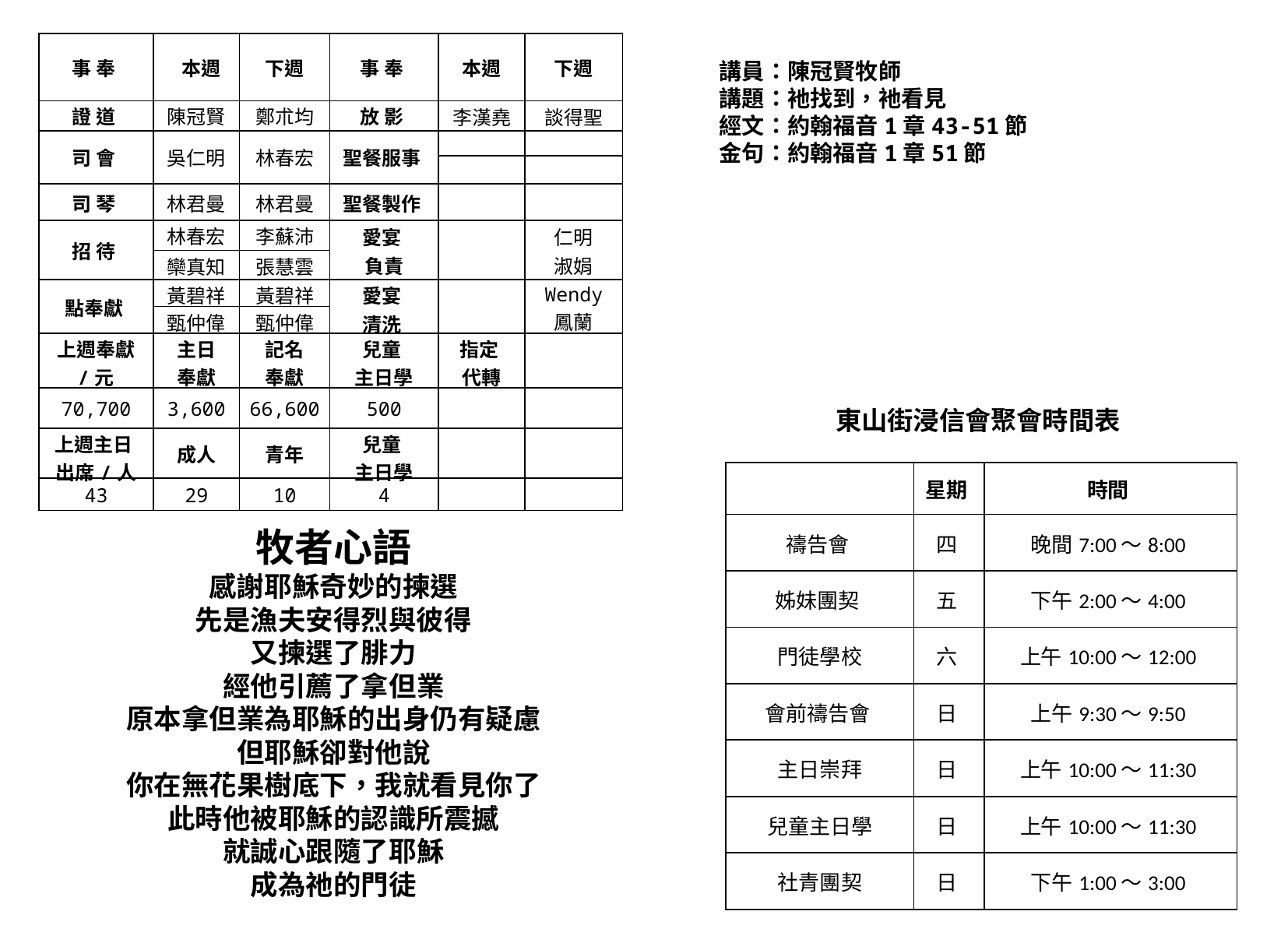

| 事 奉 | 本週 | 下週 | 事 奉 | 本週 | 下週 |
| --- | --- | --- | --- | --- | --- |
| 證 道 | 陳冠賢 | 鄭朮均 | 放 影 | 李漢堯 | 談得聖 |
| 司 會 | 吳仁明 | 林春宏 | 聖餐服事 |  |  |
|  |  |  |  |  |  |
| 司 琴 | 林君曼 | 林君曼 | 聖餐製作 |  |  |
| 招 待 | 林春宏 | 李蘇沛 | 愛宴 負責 |  | 仁明 淑娟 |
|  | 欒真知 | 張慧雲 |  |  |  |
| 點奉獻 | 黃碧祥 | 黃碧祥 | 愛宴 清洗 |  | Wendy 鳳蘭 |
|  | 甄仲偉 | 甄仲偉 |  |  |  |
| 上週奉獻 /元 | 主日 奉獻 | 記名 奉獻 | 兒童 主日學 | 指定 代轉 |  |
| 70,700 | 3,600 | 66,600 | 500 |  |  |
| 上週主日 出席/人 | 成人 | 青年 | 兒童 主日學 |  |  |
| 43 | 29 | 10 | 4 |  |  |

講員：陳冠賢牧師
講題：衪找到，衪看見
經文：約翰福音1章43-51節
金句：約翰福音1章51節

東山街浸信會聚會時間表
|  | 星期 | 時間 |
| --- | --- | --- |
| 禱告會 | 四 | 晚間7:00～8:00 |
| 姊妹團契 | 五 | 下午2:00～4:00 |
| 門徒學校 | 六 | 上午10:00～12:00 |
| 會前禱告會 | 日 | 上午9:30～9:50 |
| 主日崇拜 | 日 | 上午10:00～11:30 |
| 兒童主日學 | 日 | 上午10:00～11:30 |
| 社青團契 | 日 | 下午1:00～3:00 |
牧者心語
感謝耶穌奇妙的揀選
先是漁夫安得烈與彼得
又揀選了腓力
經他引薦了拿但業
原本拿但業為耶穌的出身仍有疑慮
但耶穌卻對他說
你在無花果樹底下，我就看見你了
此時他被耶穌的認識所震撼
就誠心跟隨了耶穌
成為祂的門徒